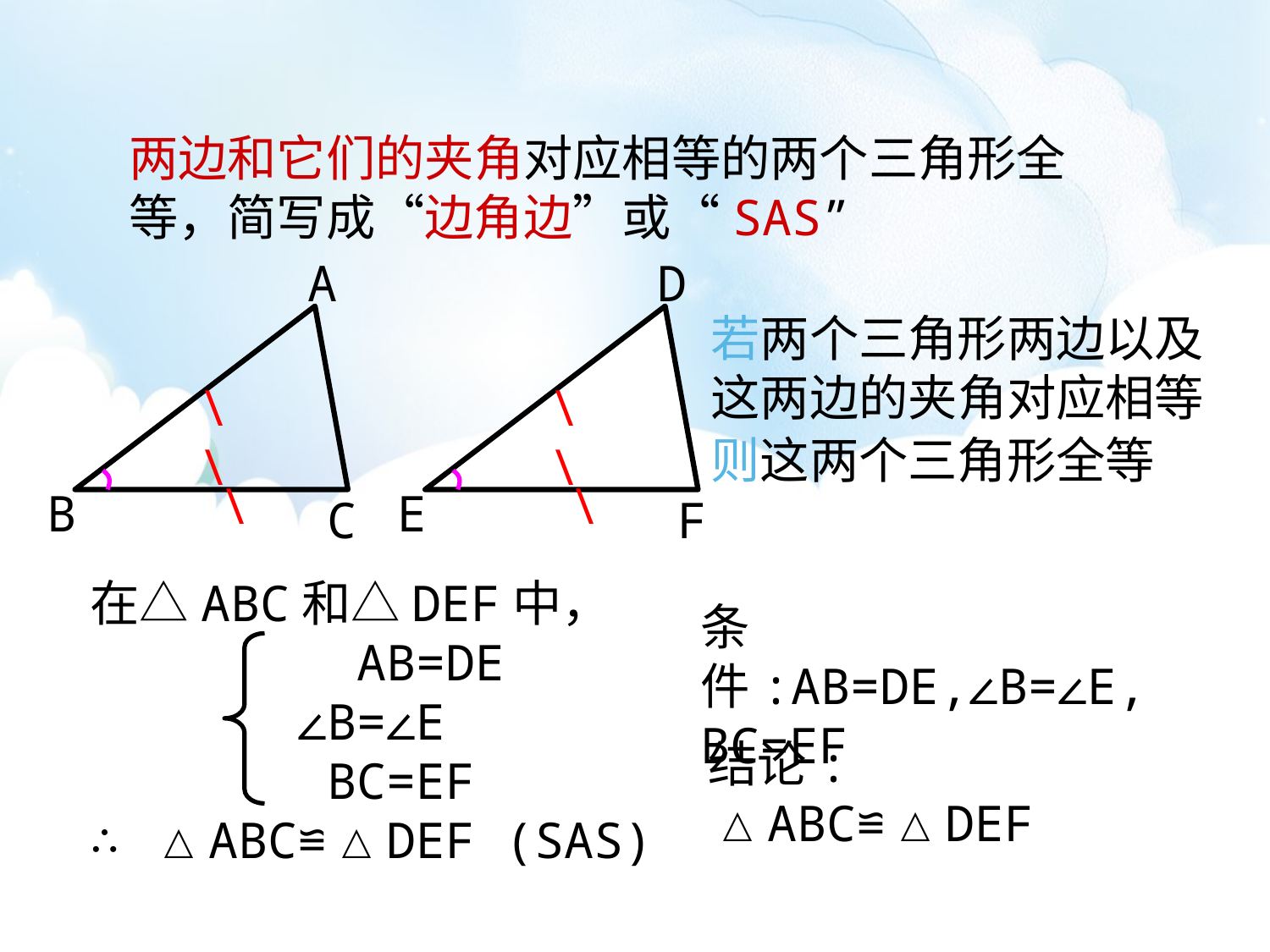

两边和它们的夹角对应相等的两个三角形全等，简写成“边角边”或“SAS”
A

\\
\

B
C
D

\\
\

E
F
若两个三角形两边以及这两边的夹角对应相等
则这两个三角形全等
在△ABC和△DEF中，
         AB=DE
       ∠B=∠E
        BC=EF
∴ △ABC≌△DEF (SAS)
条件:AB=DE,∠B=∠E,  BC=EF

结论: △ABC≌△DEF